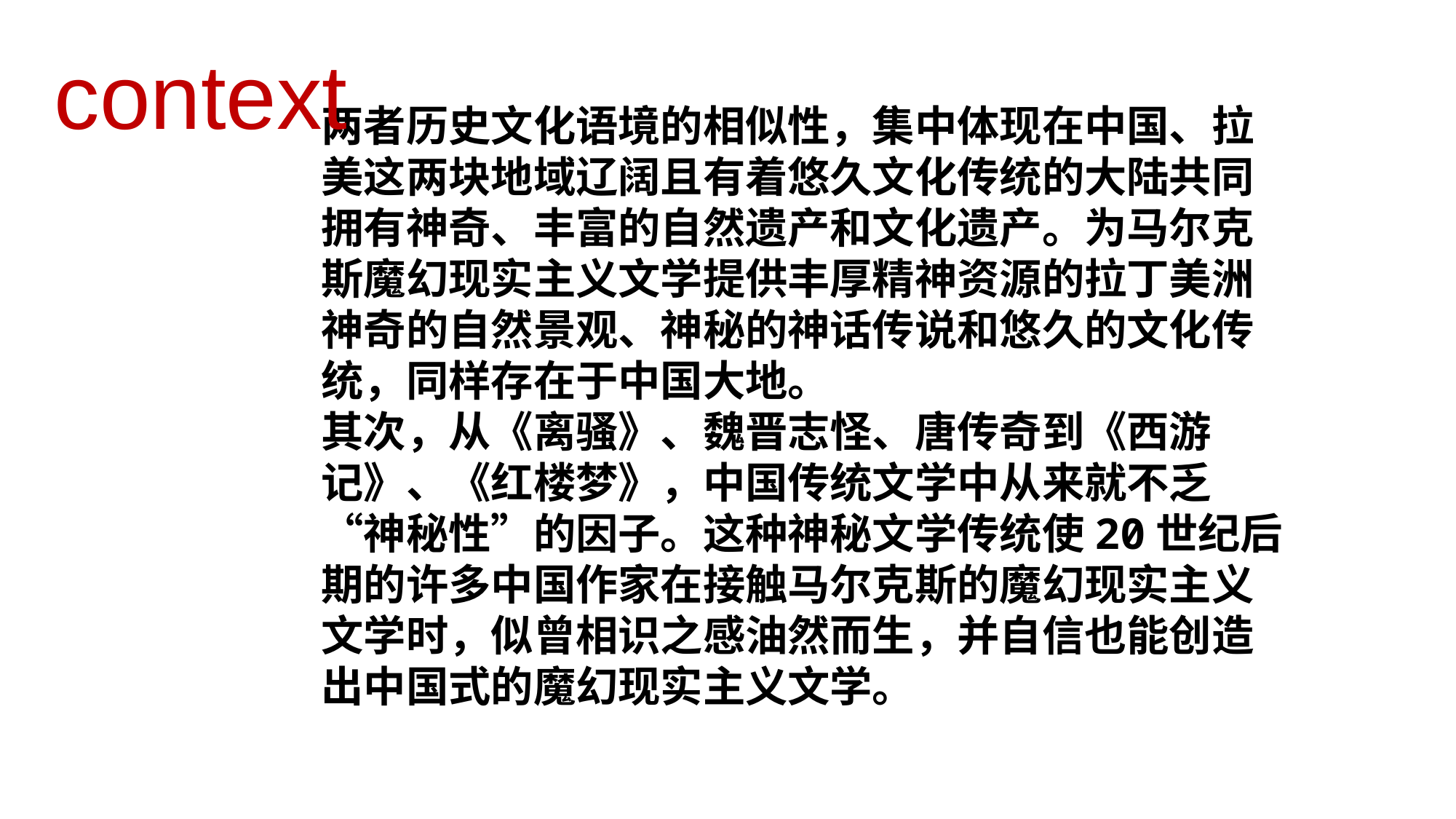

context
两者历史文化语境的相似性，集中体现在中国、拉美这两块地域辽阔且有着悠久文化传统的大陆共同拥有神奇、丰富的自然遗产和文化遗产。为马尔克斯魔幻现实主义文学提供丰厚精神资源的拉丁美洲神奇的自然景观、神秘的神话传说和悠久的文化传统，同样存在于中国大地。
其次，从《离骚》、魏晋志怪、唐传奇到《西游记》、《红楼梦》，中国传统文学中从来就不乏“神秘性”的因子。这种神秘文学传统使20世纪后期的许多中国作家在接触马尔克斯的魔幻现实主义文学时，似曾相识之感油然而生，并自信也能创造出中国式的魔幻现实主义文学。